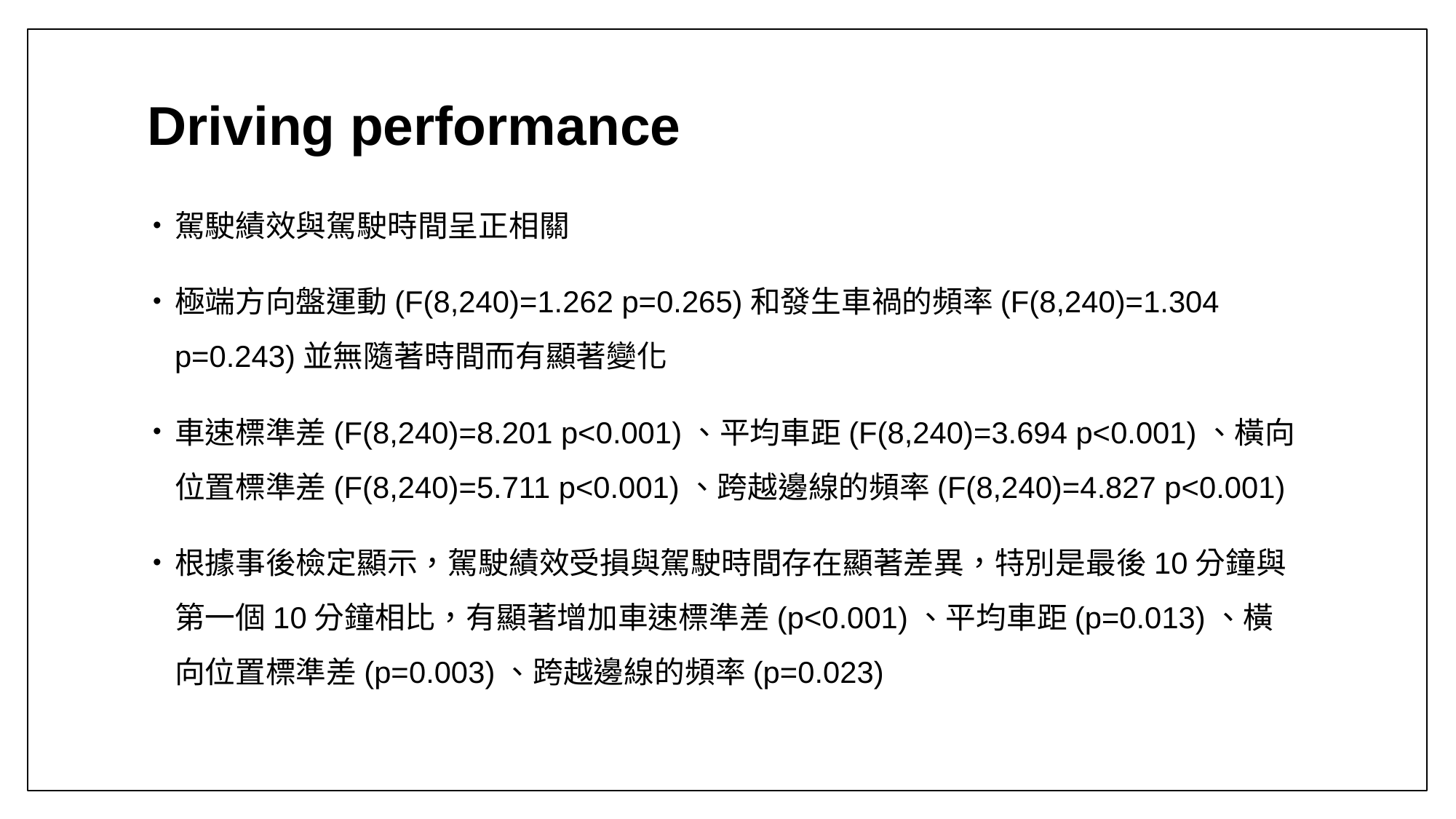

# Driving performance
駕駛績效與駕駛時間呈正相關
極端方向盤運動(F(8,240)=1.262 p=0.265)和發生車禍的頻率(F(8,240)=1.304 p=0.243)並無隨著時間而有顯著變化
車速標準差(F(8,240)=8.201 p<0.001)、平均車距(F(8,240)=3.694 p<0.001)、橫向位置標準差(F(8,240)=5.711 p<0.001)、跨越邊線的頻率(F(8,240)=4.827 p<0.001)
根據事後檢定顯示，駕駛績效受損與駕駛時間存在顯著差異，特別是最後10分鐘與第一個10分鐘相比，有顯著增加車速標準差(p<0.001)、平均車距(p=0.013)、橫向位置標準差(p=0.003)、跨越邊線的頻率(p=0.023)